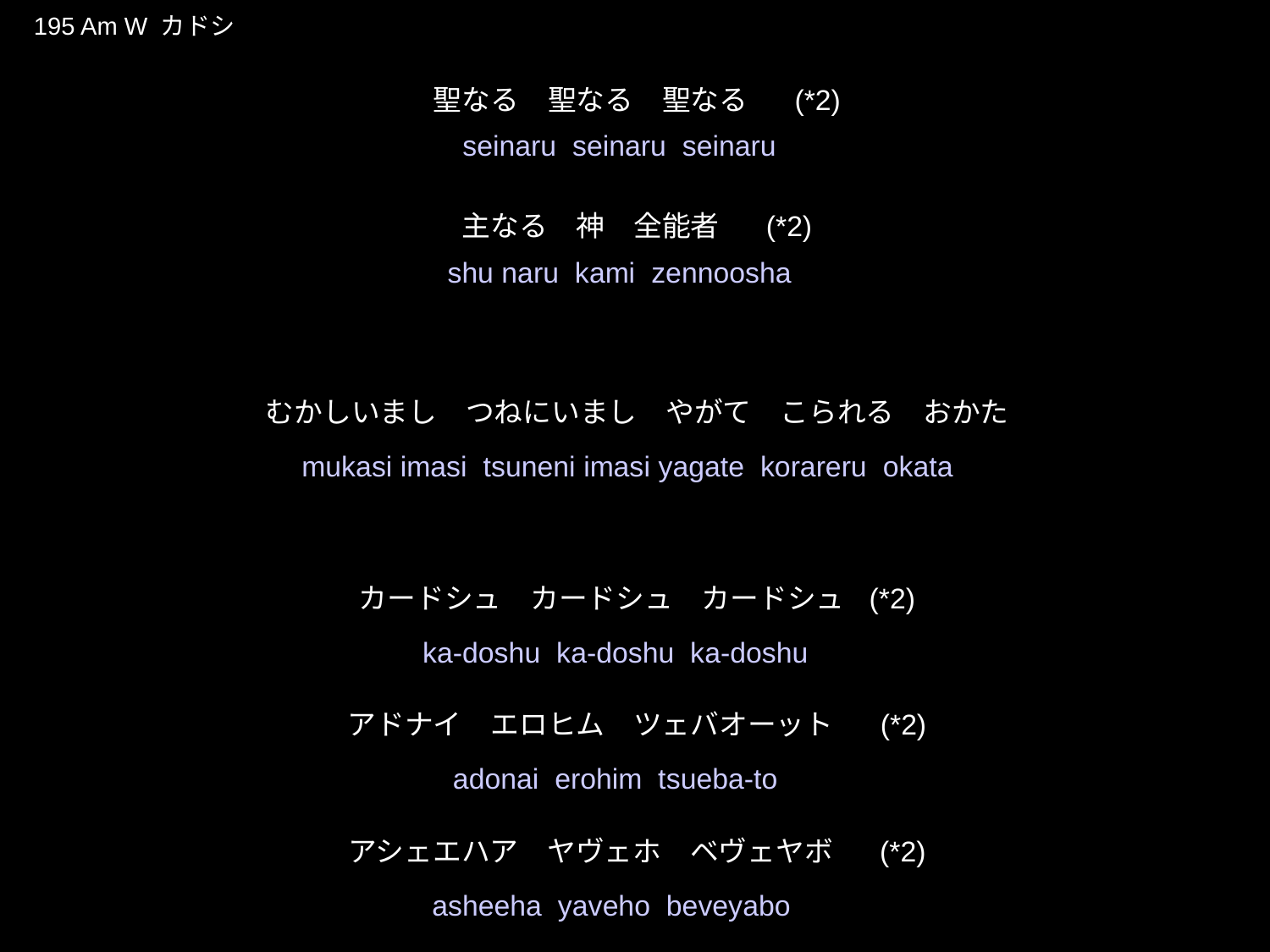

かどし
★W
195 Am W カドシ
聖なる　聖なる　聖なる　 (*2)
主なる　神　全能者　 (*2)
むかしいまし　つねにいまし　やがて　こられる　おかた
カードシュ　カードシュ　カードシュ  (*2)
アドナイ　エロヒム　ツェバオーット　 (*2)
アシェエハア　ヤヴェホ　ベヴェヤボ　 (*2)
★２
seinaru  seinaru  seinaru
shu naru  kami  zennoosha
mukasi imasi  tsuneni imasi yagate  korareru  okata
ka-doshu  ka-doshu  ka-doshu
adonai  erohim  tsueba-to
asheeha  yaveho  beveyabo